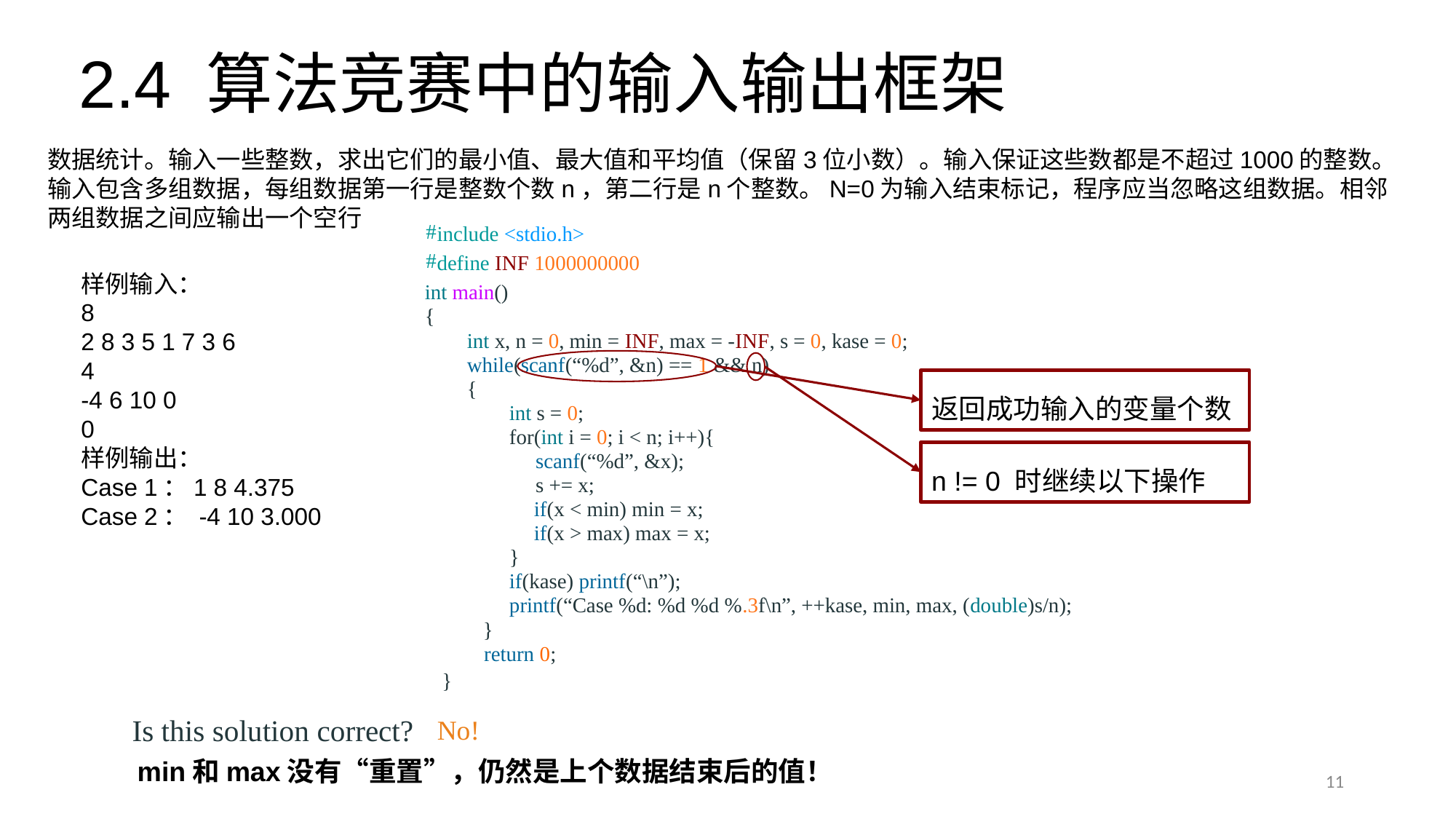

# 2.4 算法竞赛中的输入输出框架
数据统计。输入一些整数，求出它们的最小值、最大值和平均值（保留3位小数）。输入保证这些数都是不超过1000的整数。
输入包含多组数据，每组数据第一行是整数个数n，第二行是n个整数。N=0为输入结束标记，程序应当忽略这组数据。相邻两组数据之间应输出一个空行
include <stdio.h>
#
define INF 1000000000
#
int main()
{
        int x, n = 0, min = INF, max = -INF, s = 0, kase = 0;
        while(scanf(“%d”, &n) == 1 && n)
        {
                int s = 0;
                for(int i = 0; i < n; i++){
                     scanf(“%d”, &x);
                     s += x;
 	if(x < min) min = x;
 	if(x > max) max = x;
                }
                if(kase) printf(“\n”);
                printf(“Case %d: %d %d %.3f\n”, ++kase, min, max, (double)s/n);
           }

        return 0;
}
样例输入：
8
2 8 3 5 1 7 3 6
4
-4 6 10 0
0
样例输出：
Case 1：1 8 4.375
Case 2： -4 10 3.000

返回成功输入的变量个数

n != 0 时继续以下操作
No!
Is this solution correct?
min和max没有“重置”，仍然是上个数据结束后的值！
11